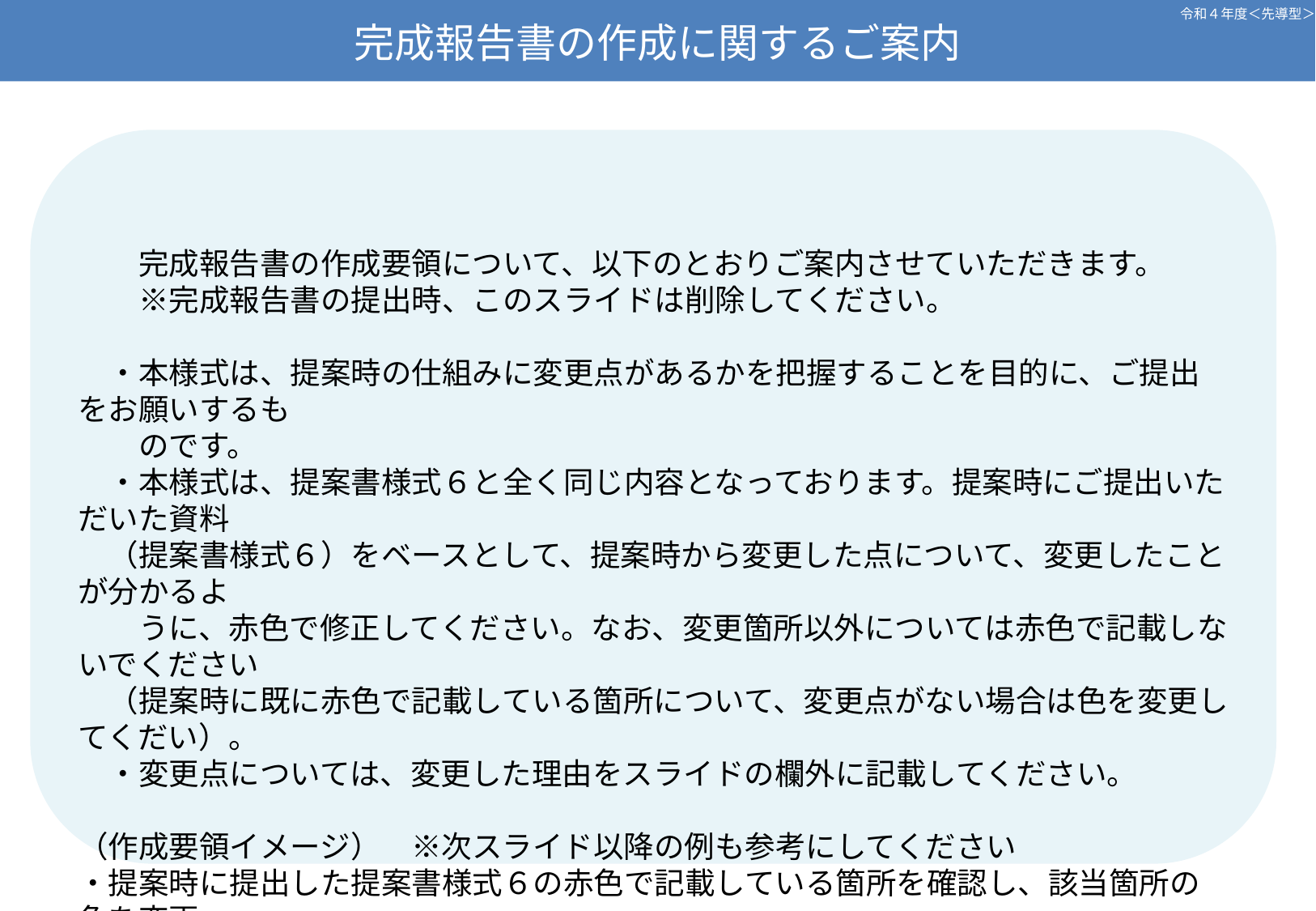

完成報告書の作成要領について、以下のとおりご案内させていただきます。
　　※完成報告書の提出時、このスライドは削除してください。

　・本様式は、提案時の仕組みに変更点があるかを把握することを目的に、ご提出をお願いするも
　　のです。
　・本様式は、提案書様式６と全く同じ内容となっております。提案時にご提出いただいた資料
　（提案書様式６）をベースとして、提案時から変更した点について、変更したことが分かるよ
　　うに、赤色で修正してください。なお、変更箇所以外については赤色で記載しないでください
　（提案時に既に赤色で記載している箇所について、変更点がない場合は色を変更してくだい）。
　・変更点については、変更した理由をスライドの欄外に記載してください。

（作成要領イメージ）　※次スライド以降の例も参考にしてください
・提案時に提出した提案書様式６の赤色で記載している箇所を確認し、該当箇所の色を変更
　※原則的には変更箇所以外は黒色にしてください。
・提案時から変更した部分について、赤色で修正。変更理由をスライドの欄外に記載